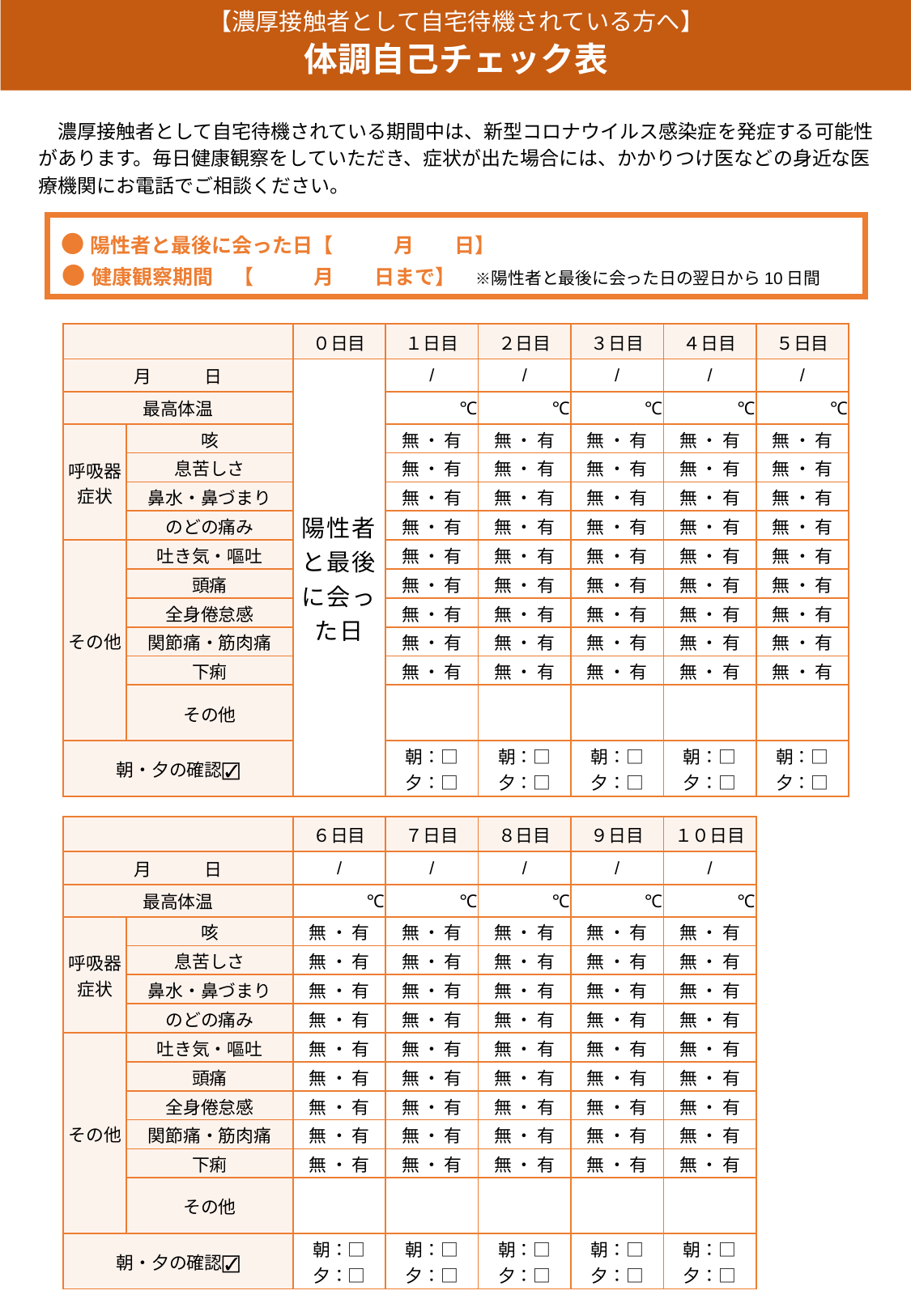

【濃厚接触者として自宅待機されている方へ】
体調自己チェック表
　濃厚接触者として自宅待機されている期間中は、新型コロナウイルス感染症を発症する可能性があります。毎日健康観察をしていただき、症状が出た場合には、かかりつけ医などの身近な医療機関にお電話でご相談ください。

 ●陽性者と最後に会った日【　　　月　　日】
 ●健康観察期間　【　　　月　　日まで】　※陽性者と最後に会った日の翌日から10日間
|  |  | ０日目 | １日目 | ２日目 | ３日目 | ４日目 | ５日目 |
| --- | --- | --- | --- | --- | --- | --- | --- |
| 月　　　日 |  | 陽性者と最後に会った日 | / | / | / | / | / |
| 最高体温 |  |  | ℃ | ℃ | ℃ | ℃ | ℃ |
| 呼吸器症状 | 咳 |  | 無 ・ 有 | 無 ・ 有 | 無 ・ 有 | 無 ・ 有 | 無 ・ 有 |
|  | 息苦しさ |  | 無 ・ 有 | 無 ・ 有 | 無 ・ 有 | 無 ・ 有 | 無 ・ 有 |
|  | 鼻水・鼻づまり |  | 無 ・ 有 | 無 ・ 有 | 無 ・ 有 | 無 ・ 有 | 無 ・ 有 |
|  | のどの痛み |  | 無 ・ 有 | 無 ・ 有 | 無 ・ 有 | 無 ・ 有 | 無 ・ 有 |
| その他 | 吐き気・嘔吐 |  | 無 ・ 有 | 無 ・ 有 | 無 ・ 有 | 無 ・ 有 | 無 ・ 有 |
|  | 頭痛 |  | 無 ・ 有 | 無 ・ 有 | 無 ・ 有 | 無 ・ 有 | 無 ・ 有 |
|  | 全身倦怠感 |  | 無 ・ 有 | 無 ・ 有 | 無 ・ 有 | 無 ・ 有 | 無 ・ 有 |
|  | 関節痛・筋肉痛 |  | 無 ・ 有 | 無 ・ 有 | 無 ・ 有 | 無 ・ 有 | 無 ・ 有 |
|  | 下痢 |  | 無 ・ 有 | 無 ・ 有 | 無 ・ 有 | 無 ・ 有 | 無 ・ 有 |
|  | その他 |  |  |  |  |  |  |
| 朝・夕の確認☑ |  |  | 朝：□ 夕：□ | 朝：□ 夕：□ | 朝：□ 夕：□ | 朝：□ 夕：□ | 朝：□ 夕：□ |
|  |  | ６日目 | ７日目 | ８日目 | ９日目 | １０日目 |
| --- | --- | --- | --- | --- | --- | --- |
| 月　　　日 |  | / | / | / | / | / |
| 最高体温 |  | ℃ | ℃ | ℃ | ℃ | ℃ |
| 呼吸器症状 | 咳 | 無 ・ 有 | 無 ・ 有 | 無 ・ 有 | 無 ・ 有 | 無 ・ 有 |
|  | 息苦しさ | 無 ・ 有 | 無 ・ 有 | 無 ・ 有 | 無 ・ 有 | 無 ・ 有 |
|  | 鼻水・鼻づまり | 無 ・ 有 | 無 ・ 有 | 無 ・ 有 | 無 ・ 有 | 無 ・ 有 |
|  | のどの痛み | 無 ・ 有 | 無 ・ 有 | 無 ・ 有 | 無 ・ 有 | 無 ・ 有 |
| その他 | 吐き気・嘔吐 | 無 ・ 有 | 無 ・ 有 | 無 ・ 有 | 無 ・ 有 | 無 ・ 有 |
|  | 頭痛 | 無 ・ 有 | 無 ・ 有 | 無 ・ 有 | 無 ・ 有 | 無 ・ 有 |
|  | 全身倦怠感 | 無 ・ 有 | 無 ・ 有 | 無 ・ 有 | 無 ・ 有 | 無 ・ 有 |
|  | 関節痛・筋肉痛 | 無 ・ 有 | 無 ・ 有 | 無 ・ 有 | 無 ・ 有 | 無 ・ 有 |
|  | 下痢 | 無 ・ 有 | 無 ・ 有 | 無 ・ 有 | 無 ・ 有 | 無 ・ 有 |
|  | その他 |  |  |  |  |  |
| 朝・夕の確認☑ |  | 朝：□ 夕：□ | 朝：□ 夕：□ | 朝：□ 夕：□ | 朝：□ 夕：□ | 朝：□ 夕：□ |